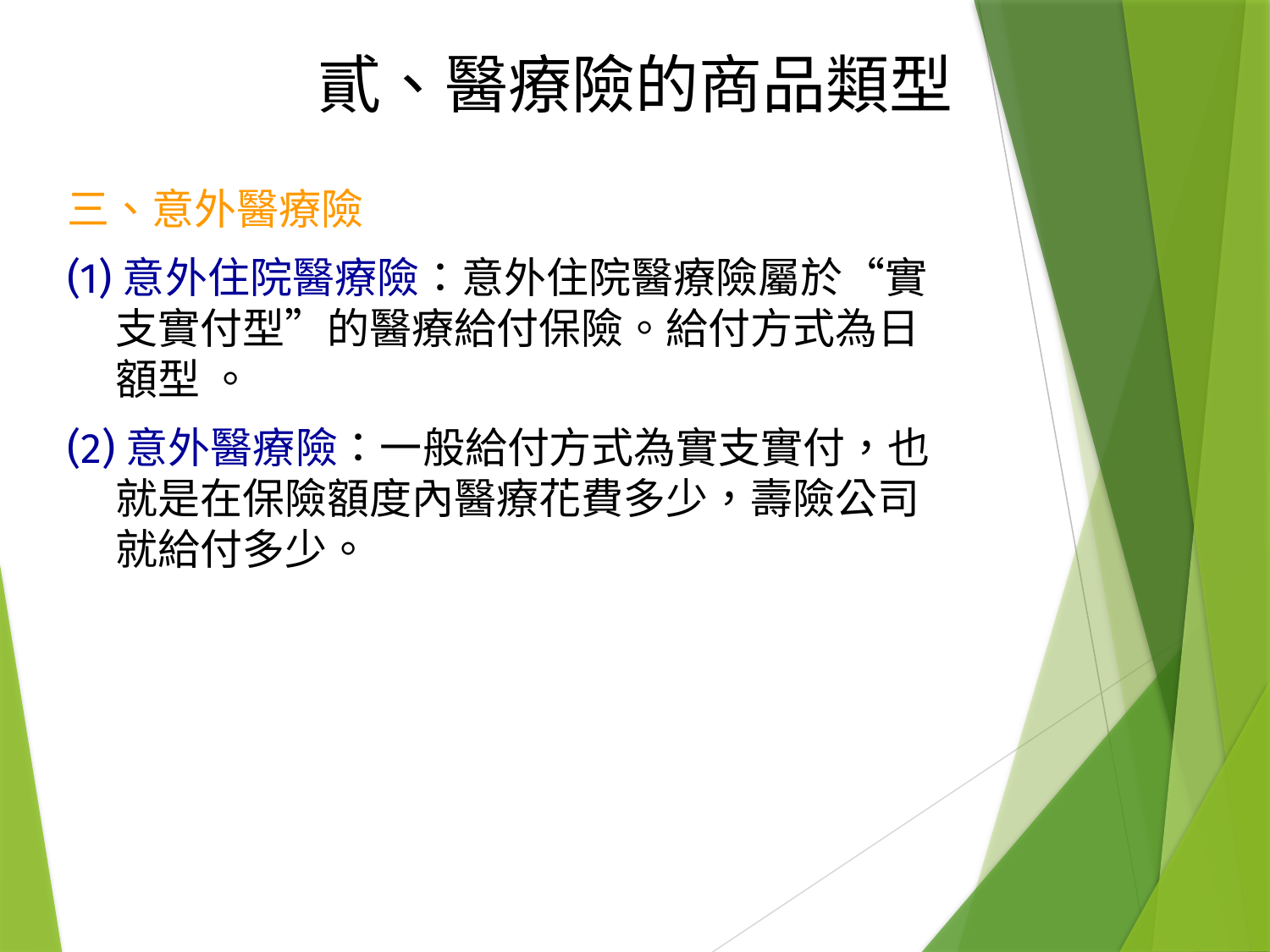

貳、醫療險的商品類型
三、意外醫療險
(1)意外住院醫療險：意外住院醫療險屬於“實支實付型”的醫療給付保險。給付方式為日額型 。
(2)意外醫療險：一般給付方式為實支實付，也就是在保險額度內醫療花費多少，壽險公司就給付多少。